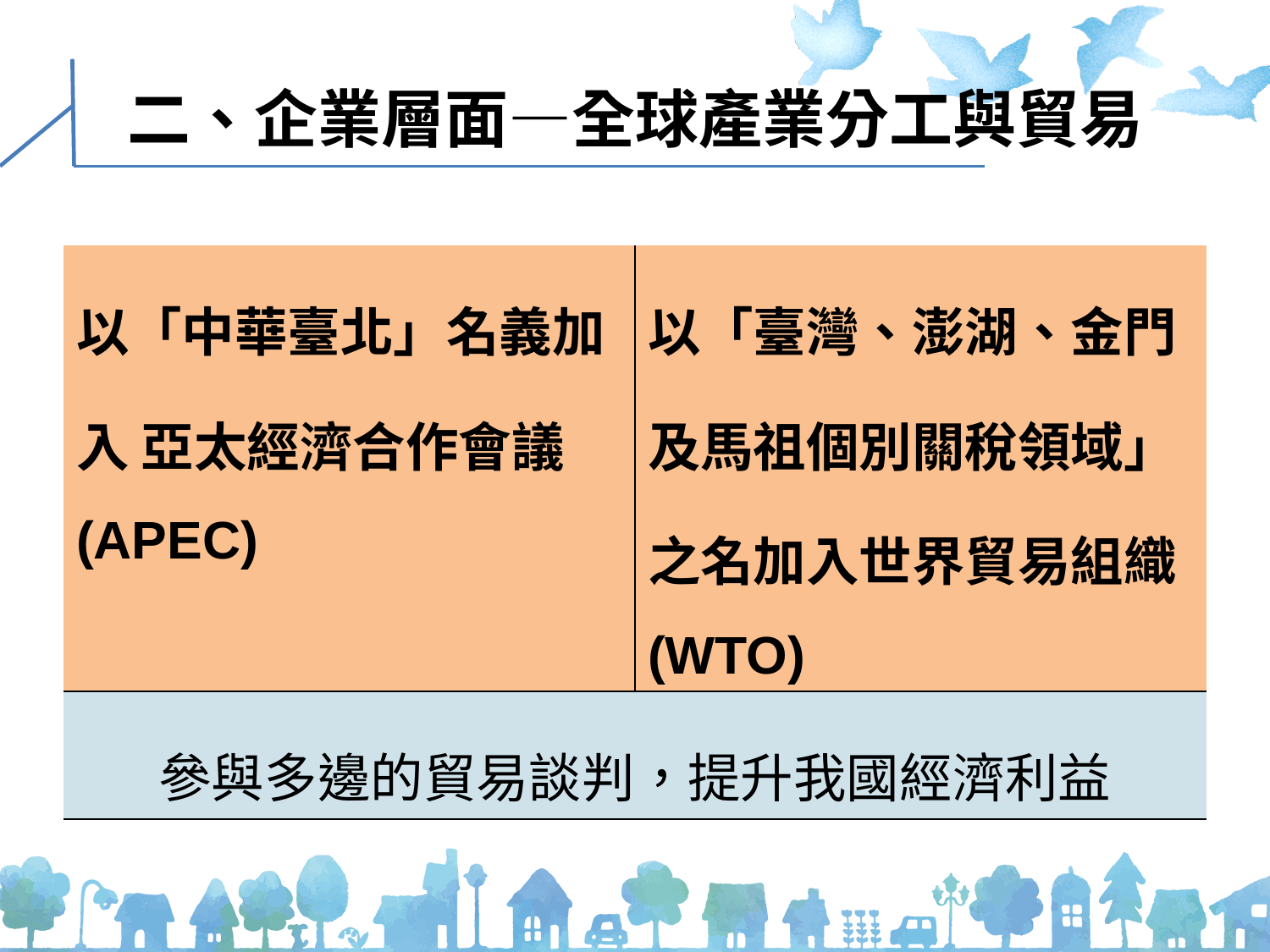

# 二、企業層面—全球產業分工與貿易
| 以「中華臺北」名義加入 亞太經濟合作會議(APEC) | 以「臺灣、澎湖、金門及馬祖個別關稅領域」之名加入世界貿易組織(WTO) |
| --- | --- |
| 參與多邊的貿易談判，提升我國經濟利益 |  |